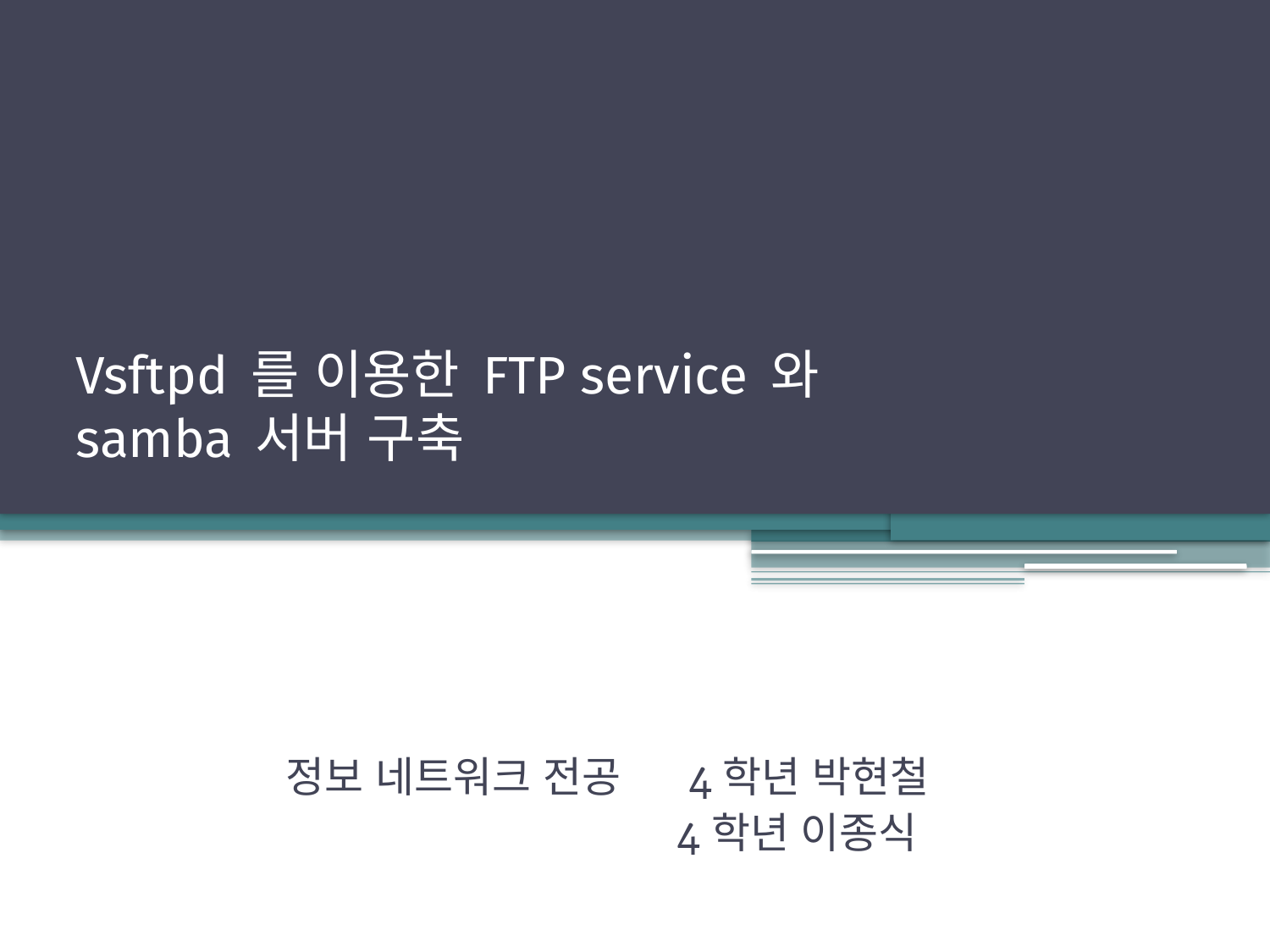

# Vsftpd 를 이용한 FTP service 와 samba 서버 구축
정보 네트워크 전공	 4학년 박현철
		    	 4학년 이종식